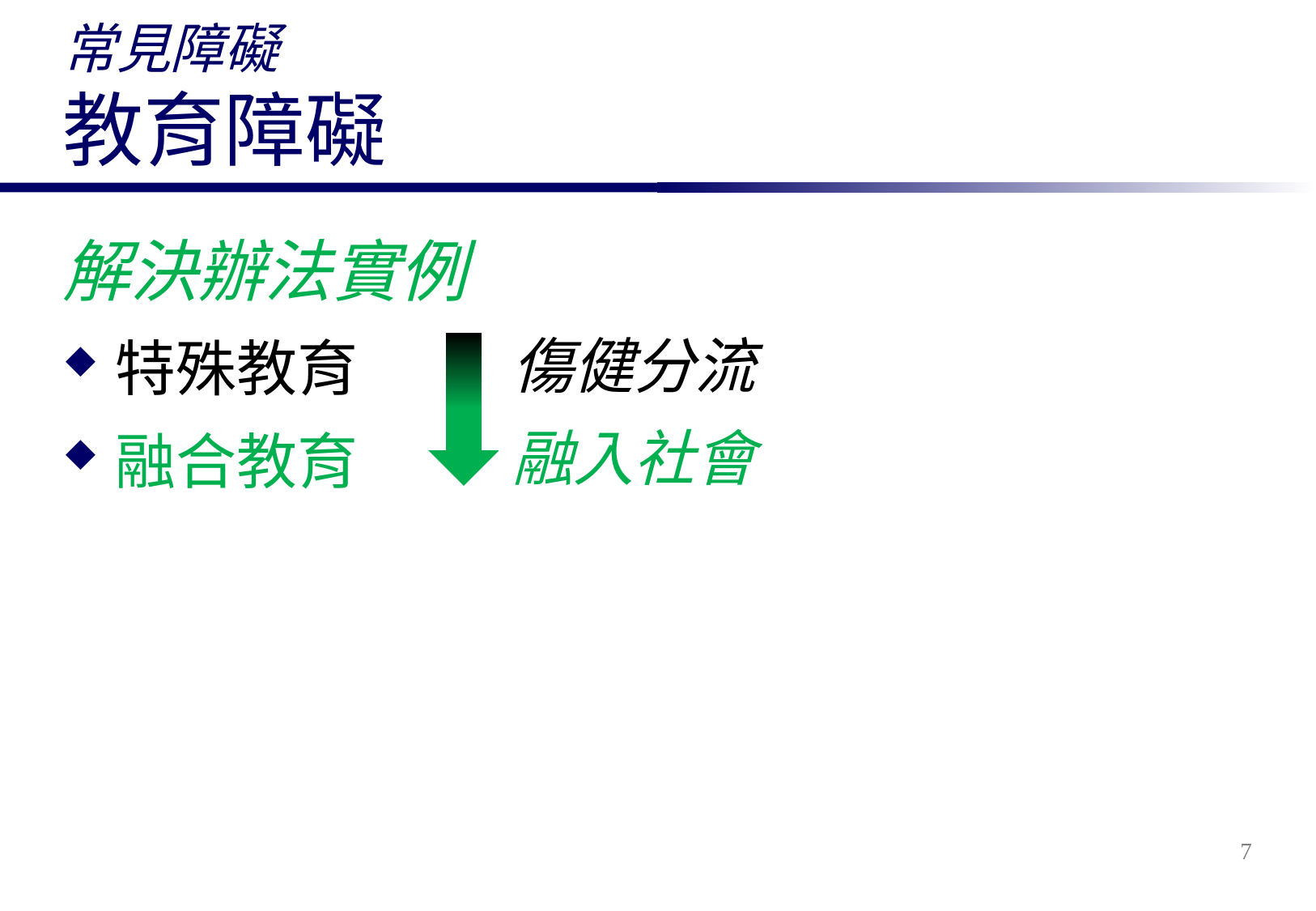

# 常見障礙 教育障礙
解決辦法實例
特殊教育
融合教育
傷健分流

融入社會
7